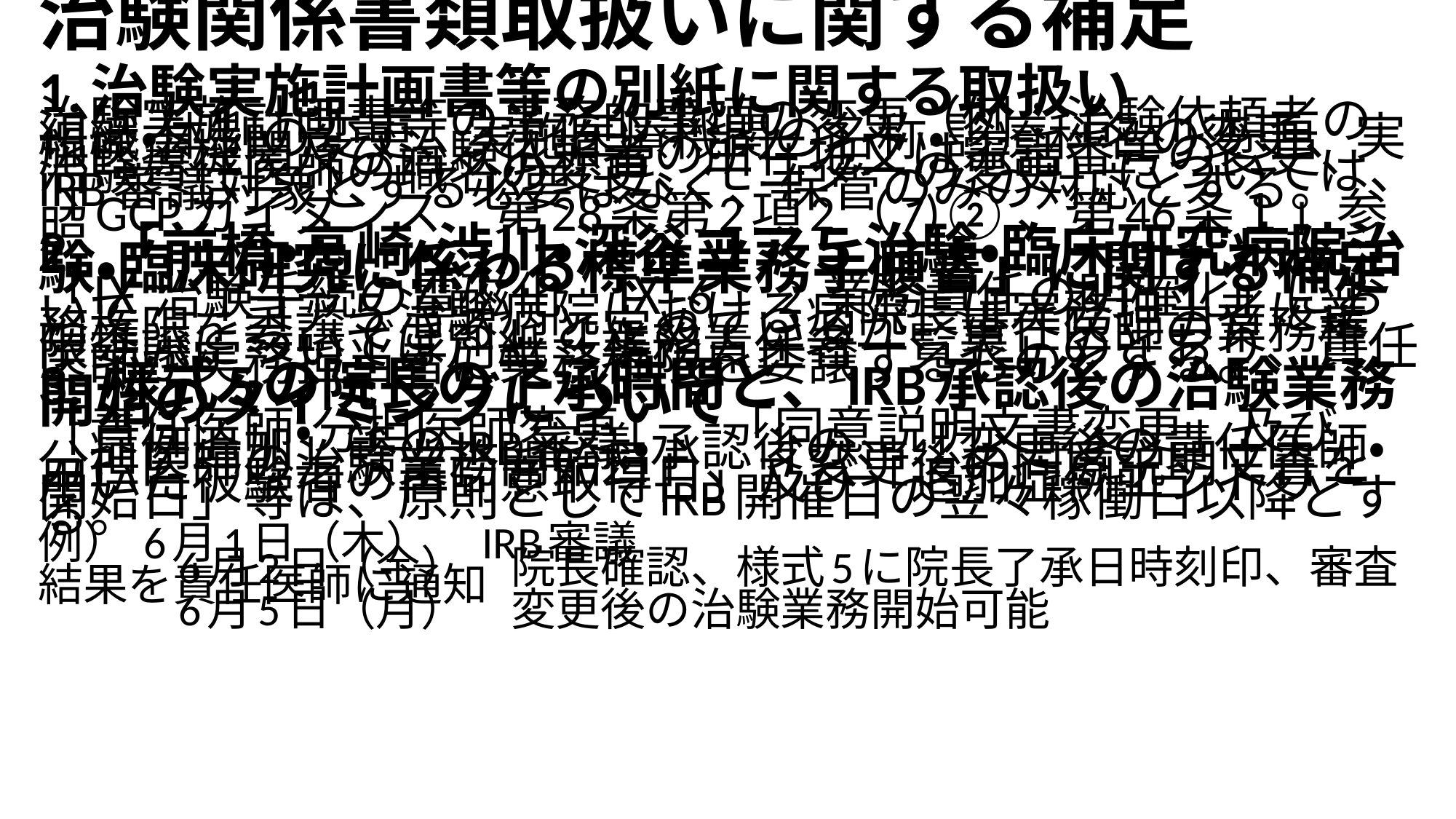

治験関係書類取扱いに関する補足

1.治験実施計画書等の別紙に関する取扱い
治験実施計画書等の事務的事項の変更（例：治験依頼者の組織・体制の変更、実施医療機関の名称・診療科名の変更、実施医療機関及び治験依頼者の所在地又は電話番号の変更、治験責任医師の職名の変更、モニターの変更）については、IRB審議対象とする必要はなく、保管のみの対応とする。
「GCPガイダンス　第28条第2項2（7)②、第46条１」参照
2. 「前橋・高崎・渋川・深谷コア５治験・臨床研究病院治験・臨床研究に係わる標準業務手順書」に関する補足
「Ⅸ 治験手続の電磁化　Ⅸ-6　2 業務責任の明確化」において　「コア５治験病院における病院長は実務担当者に業務権限を委譲できる」と定めているが、責任医師の業務権限委譲については別紙「業務責任者一覧表」のとおり、責任医師が実務担当者に業務権限を委譲するものとする。
3. 様式5の院長の了承時間と、IRB承認後の治験業務開始のタイミングについて
「責任医師・分担医師変更」、「同意説明文書変更」及び「症例追加」等のIRB審議・承認後の、「変更後の責任医師・分担医師の治験業務開始日」、「変更後の同意説明文書を用いた被験者の再同意取得日」及び「追加症例エントリー開始日」等は、原則としてIRB開催日の翌々稼働日以降とする。
例） 6月1日（木）　IRB審議
　　　6月2日（金）　院長確認、様式5に院長了承日時刻印、審査結果を責任医師に通知
　　　6月5日（月）　変更後の治験業務開始可能